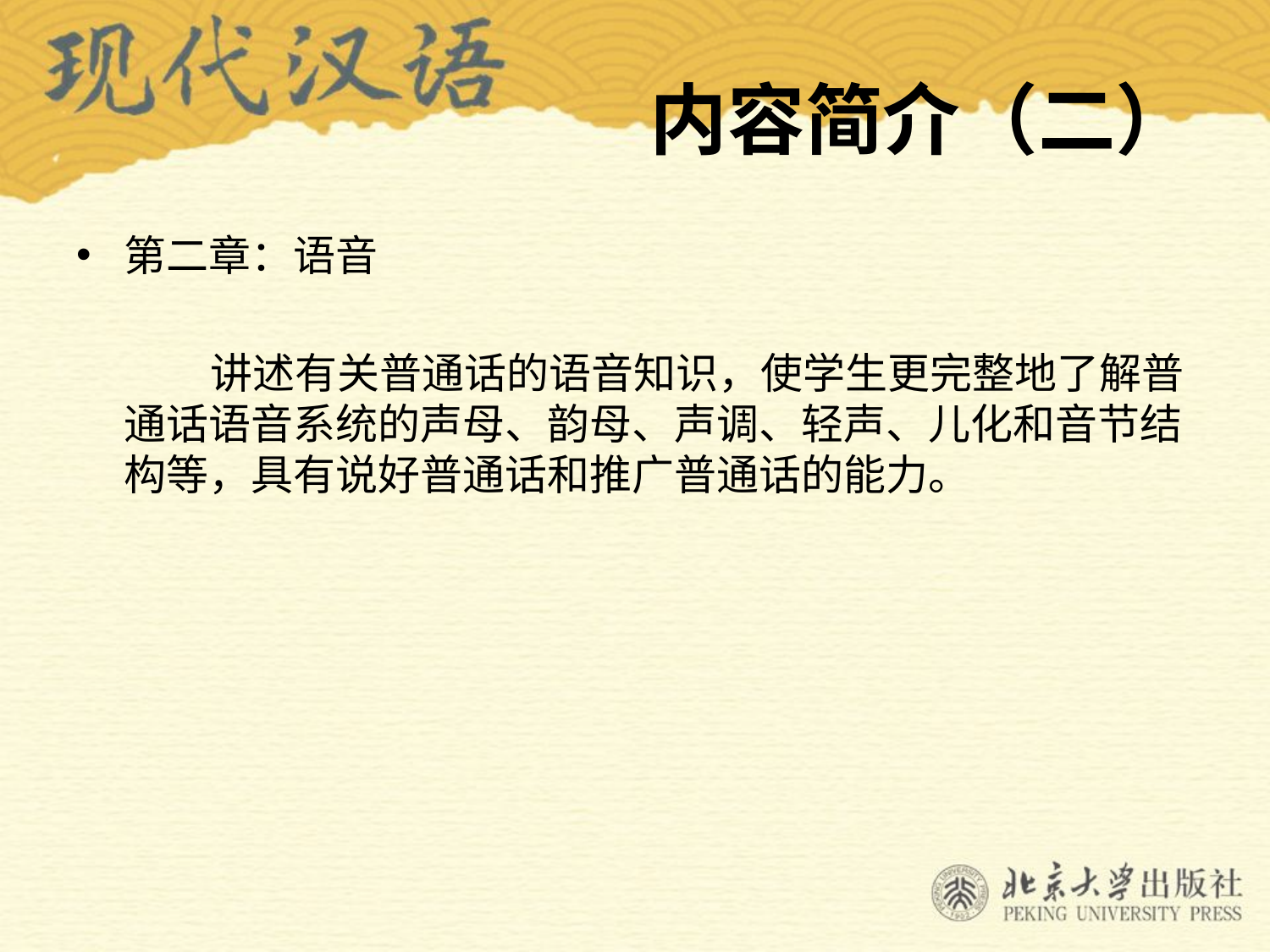

# 内容简介（二）
第二章：语音

             讲述有关普通话的语音知识，使学生更完整地了解普通话语音系统的声母、韵母、声调、轻声、儿化和音节结构等，具有说好普通话和推广普通话的能力。